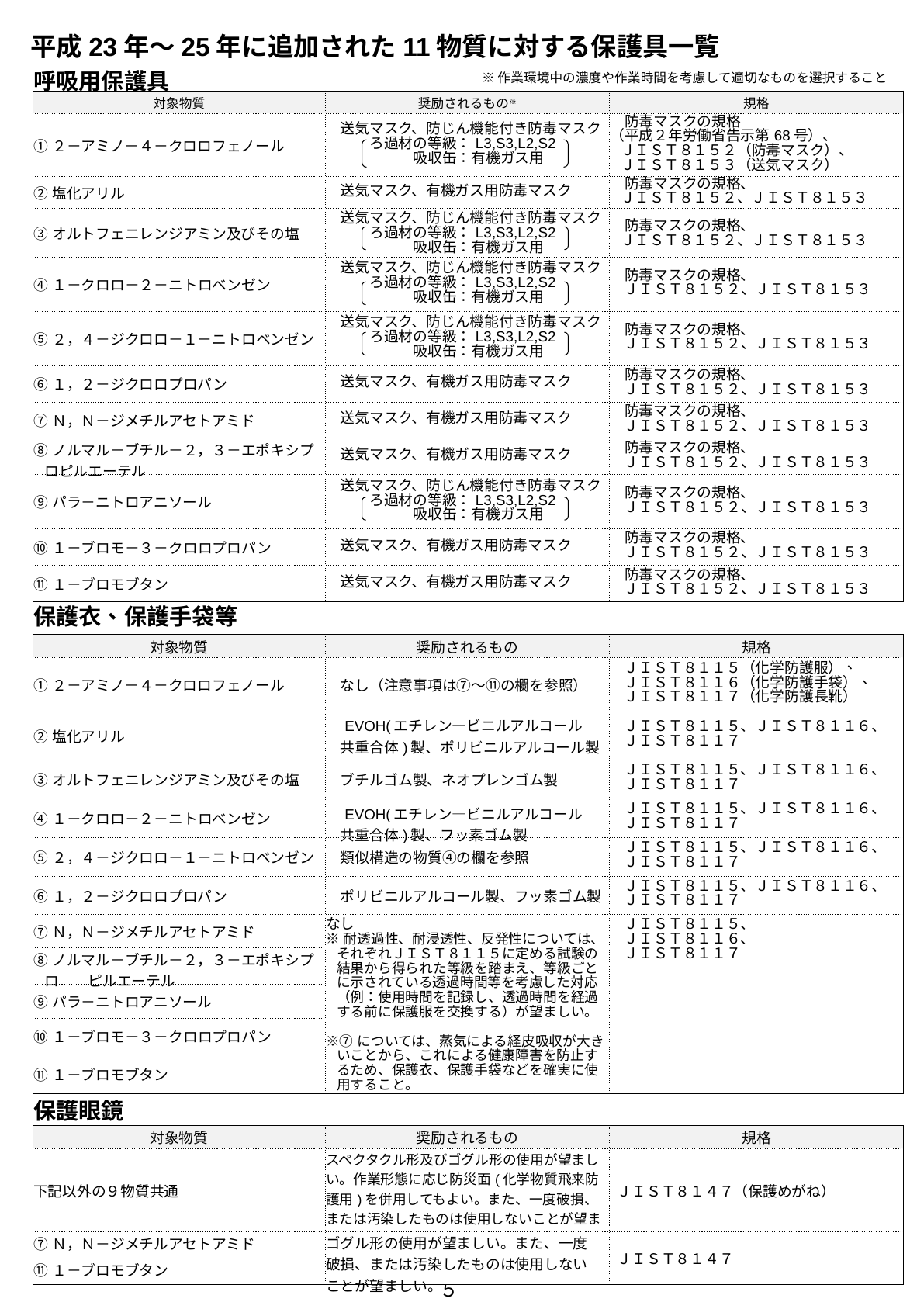

# 平成23年～25年に追加された11物質に対する保護具一覧
| 呼吸用保護具 | ※ 作業環境中の濃度や作業時間を考慮して適切なものを選択すること |  |
| --- | --- | --- |
| 対象物質 | 奨励されるもの※ | 規格 |
| ①２－アミノ－４－クロロフェノール | 送気マスク、防じん機能付き防毒マスク 　　　ろ過材の等級：L3,S3,L2,S2 　　　　　　吸収缶：有機ガス用 | 防毒マスクの規格 （平成２年労働省告示第68号）、 ＪＩＳＴ８１５２（防毒マスク）、 ＪＩＳＴ８１５３（送気マスク） |
| ②塩化アリル | 送気マスク、有機ガス用防毒マスク | 防毒マスクの規格、 ＪＩＳＴ８１５２、ＪＩＳＴ８１５３ |
| ③オルトフェニレンジアミン及びその塩 | 送気マスク、防じん機能付き防毒マスク 　　　ろ過材の等級：L3,S3,L2,S2 　　　　　　吸収缶：有機ガス用 | 防毒マスクの規格、 ＪＩＳＴ８１５２、ＪＩＳＴ８１５３ |
| ④１－クロロ－２－ニトロベンゼン | 送気マスク、防じん機能付き防毒マスク 　　　ろ過材の等級：L3,S3,L2,S2 　　　　　　吸収缶：有機ガス用 | 防毒マスクの規格、 　ＪＩＳＴ８１５２、ＪＩＳＴ８１５３ |
| ⑤２，４－ジクロロ－１－ニトロベンゼン | 送気マスク、防じん機能付き防毒マスク 　　　ろ過材の等級：L3,S3,L2,S2 　　　　　　吸収缶：有機ガス用 | 防毒マスクの規格、 　ＪＩＳＴ８１５２、ＪＩＳＴ８１５３ |
| ⑥１，２－ジクロロプロパン | 送気マスク、有機ガス用防毒マスク | 防毒マスクの規格、 　ＪＩＳＴ８１５２、ＪＩＳＴ８１５３ |
| ⑦Ｎ，Ｎ－ジメチルアセトアミド | 送気マスク、有機ガス用防毒マスク | 防毒マスクの規格、 　ＪＩＳＴ８１５２、ＪＩＳＴ８１５３ |
| ⑧ノルマル－ブチル－２，３－エポキシプロピルエーテル | 送気マスク、有機ガス用防毒マスク | 防毒マスクの規格、 　ＪＩＳＴ８１５２、ＪＩＳＴ８１５３ |
| ⑨パラ－ニトロアニソール | 送気マスク、防じん機能付き防毒マスク 　　　ろ過材の等級：L3,S3,L2,S2 　　　　　　吸収缶：有機ガス用 | 防毒マスクの規格、 　ＪＩＳＴ８１５２、ＪＩＳＴ８１５３ |
| ⑩１－ブロモ－３－クロロプロパン | 送気マスク、有機ガス用防毒マスク | 防毒マスクの規格、 　ＪＩＳＴ８１５２、ＪＩＳＴ８１５３ |
| ⑪１－ブロモブタン | 送気マスク、有機ガス用防毒マスク | 防毒マスクの規格、 　ＪＩＳＴ８１５２、ＪＩＳＴ８１５３ |
| 保護衣、保護手袋等 |  |  |
| 対象物質 | 奨励されるもの | 規格 |
| ①２－アミノ－４－クロロフェノール | なし（注意事項は⑦～⑪の欄を参照） | ＪＩＳＴ８１１５（化学防護服）、 　ＪＩＳＴ８１１６（化学防護手袋）、 　ＪＩＳＴ８１１７（化学防護長靴） |
| ②塩化アリル | EVOH(エチレン―ビニルアルコール 　共重合体)製、ポリビニルアルコール製 | ＪＩＳＴ８１１５、ＪＩＳＴ８１１６、 　ＪＩＳＴ８１１７ |
| ③オルトフェニレンジアミン及びその塩 | ブチルゴム製、ネオプレンゴム製 | ＪＩＳＴ８１１５、ＪＩＳＴ８１１６、 　ＪＩＳＴ８１１７ |
| ④１－クロロ－２－ニトロベンゼン | EVOH(エチレン―ビニルアルコール 　共重合体)製、フッ素ゴム製 | ＪＩＳＴ８１１５、ＪＩＳＴ８１１６、 　ＪＩＳＴ８１１７ |
| ⑤２，４－ジクロロ－１－ニトロベンゼン | 類似構造の物質④の欄を参照 | ＪＩＳＴ８１１５、ＪＩＳＴ８１１６、 　ＪＩＳＴ８１１７ |
| ⑥１，２－ジクロロプロパン | ポリビニルアルコール製、フッ素ゴム製 | ＪＩＳＴ８１１５、ＪＩＳＴ８１１６、 　ＪＩＳＴ８１１７ |
| ⑦Ｎ，Ｎ－ジメチルアセトアミド | なし ※耐透過性、耐浸透性、反発性については、それぞれＪＩＳＴ８１１５に定める試験の結果から得られた等級を踏まえ、等級ごとに示されている透過時間等を考慮した対応（例：使用時間を記録し、透過時間を経過する前に保護服を交換する）が望ましい。　　　 ※⑦については、蒸気による経皮吸収が大きいことから、これによる健康障害を防止するため、保護衣、保護手袋などを確実に使用すること。 | ＪＩＳＴ８１１５、 　ＪＩＳＴ８１１６、 　ＪＩＳＴ８１１７ |
| ⑧ノルマル－ブチル－２，３－エポキシプロ　　ピルエーテル |  |  |
| ⑨パラ－ニトロアニソール |  |  |
| ⑩１－ブロモ－３－クロロプロパン |  |  |
| ⑪１－ブロモブタン |  |  |
| 保護眼鏡 |  |  |
| 対象物質 | 奨励されるもの | 規格 |
| 下記以外の９物質共通 | スペクタクル形及びゴグル形の使用が望まし い。作業形態に応じ防災面(化学物質飛来防護用)を併用してもよい。また、一度破損、または汚染したものは使用しないことが望ましい。 | ＪＩＳＴ８１４７（保護めがね） |
| ⑦Ｎ，Ｎ－ジメチルアセトアミド | ゴグル形の使用が望ましい。また、一度 破損、または汚染したものは使用しない ことが望ましい。 | ＪＩＳＴ８１４７ |
| ⑪１－ブロモブタン |  |  |
改行位置などを整え読みやすくしました。

５